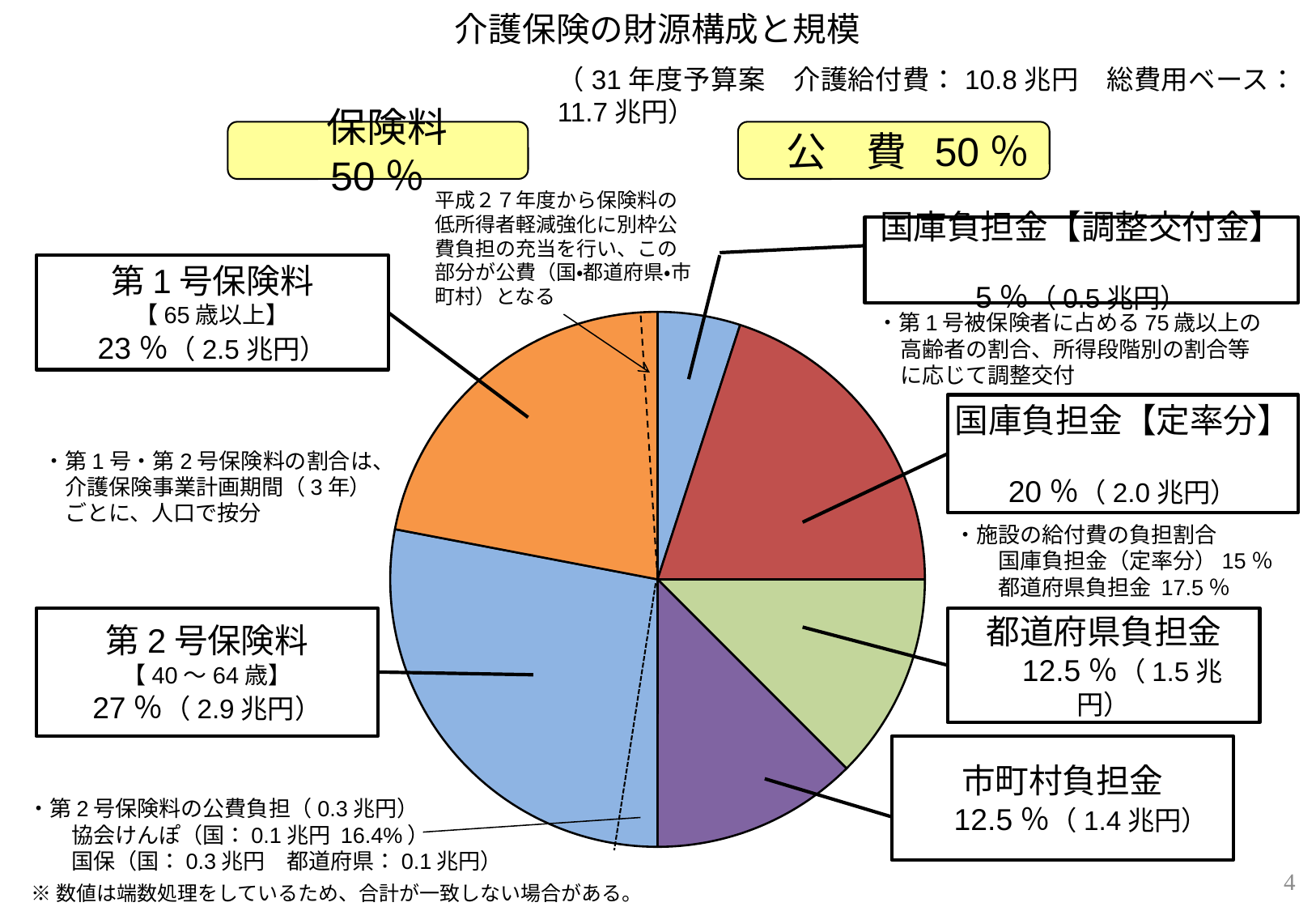

介護保険の財源構成と規模
（31年度予算案　介護給付費：10.8兆円　総費用ベース：11.7兆円）
  保険料  50％
  公　費  50％
平成２７年度から保険料の低所得者軽減強化に別枠公費負担の充当を行い、この部分が公費（国・都道府県・市町村）となる
国庫負担金【調整交付金】
5％（0.5兆円）
第1号保険料
【65歳以上】
23％（2.5兆円）

### Chart

| Category | 割合（％） |
|---|---|
| 調整交付金 | 5.0 |
| 国庫負担金 | 20.0 |
| 都道府県負担金 | 12.5 |
| 市町村負担金 | 12.5 |
| 第２号保険料 | 28.0 |
| 第１号保険料 | 22.0 |
・第1号被保険者に占める75歳以上の高齢者の割合、所得段階別の割合等に応じて調整交付
国庫負担金【定率分】
20％（2.0兆円）
・第1号・第2号保険料の割合は、
　介護保険事業計画期間（3年）
　ごとに、人口で按分
・施設の給付費の負担割合
　　国庫負担金（定率分）15％
　　都道府県負担金 17.5％
第2号保険料
【40～64歳】
27％（2.9兆円）
都道府県負担金
　12.5％（1.5兆円）
市町村負担金
　12.5％（1.4兆円）
・第2号保険料の公費負担（0.3兆円）
　　協会けんぽ（国：0.1兆円 16.4%）
　　国保（国：0.3兆円　都道府県：0.1兆円）
4
※数値は端数処理をしているため、合計が一致しない場合がある。